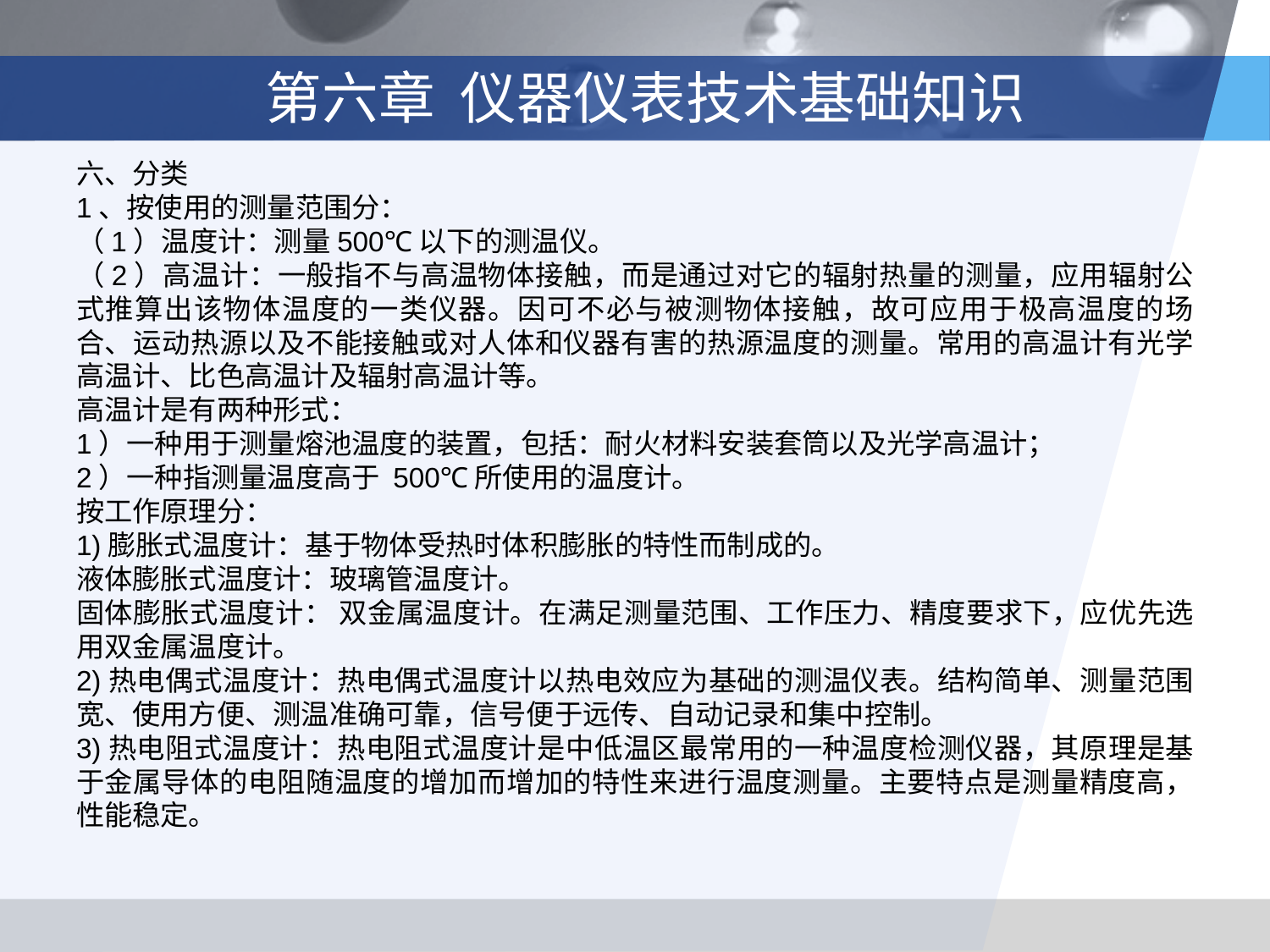

# 第六章  仪器仪表技术基础知识
六、分类
1、按使用的测量范围分：
（1）温度计：测量500℃以下的测温仪。
（2）高温计：一般指不与高温物体接触，而是通过对它的辐射热量的测量，应用辐射公式推算出该物体温度的一类仪器。因可不必与被测物体接触，故可应用于极高温度的场合、运动热源以及不能接触或对人体和仪器有害的热源温度的测量。常用的高温计有光学高温计、比色高温计及辐射高温计等。
高温计是有两种形式：
1）一种用于测量熔池温度的装置，包括：耐火材料安装套筒以及光学高温计；
2）一种指测量温度高于 500℃所使用的温度计。
按工作原理分：
1)膨胀式温度计：基于物体受热时体积膨胀的特性而制成的。
液体膨胀式温度计：玻璃管温度计。
固体膨胀式温度计： 双金属温度计。在满足测量范围、工作压力、精度要求下，应优先选用双金属温度计。
2)热电偶式温度计：热电偶式温度计以热电效应为基础的测温仪表。结构简单、测量范围宽、使用方便、测温准确可靠，信号便于远传、自动记录和集中控制。
3)热电阻式温度计：热电阻式温度计是中低温区最常用的一种温度检测仪器，其原理是基于金属导体的电阻随温度的增加而增加的特性来进行温度测量。主要特点是测量精度高，性能稳定。